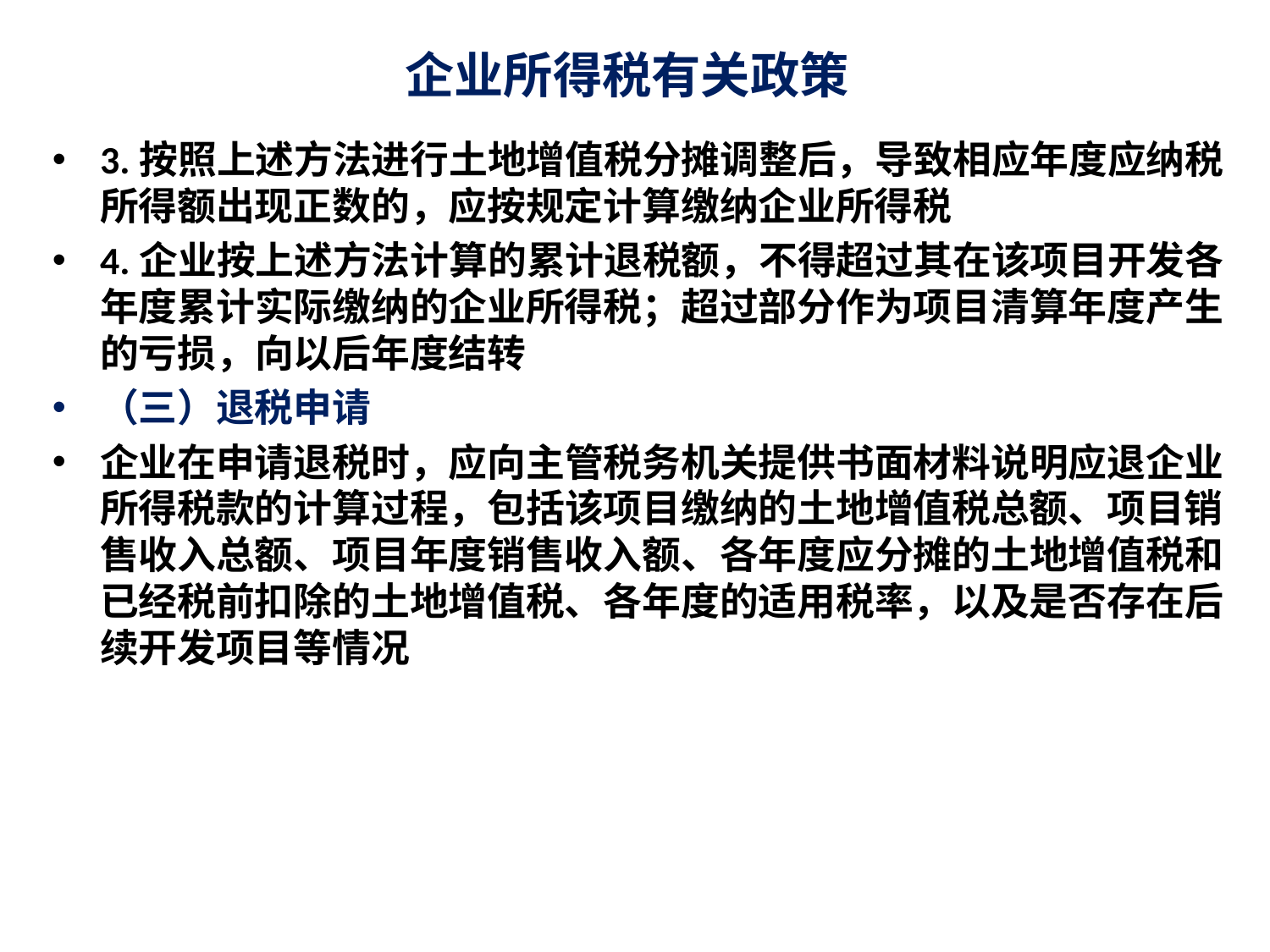

# 企业所得税有关政策
3.按照上述方法进行土地增值税分摊调整后，导致相应年度应纳税所得额出现正数的，应按规定计算缴纳企业所得税
4.企业按上述方法计算的累计退税额，不得超过其在该项目开发各年度累计实际缴纳的企业所得税；超过部分作为项目清算年度产生的亏损，向以后年度结转
（三）退税申请
企业在申请退税时，应向主管税务机关提供书面材料说明应退企业所得税款的计算过程，包括该项目缴纳的土地增值税总额、项目销售收入总额、项目年度销售收入额、各年度应分摊的土地增值税和已经税前扣除的土地增值税、各年度的适用税率，以及是否存在后续开发项目等情况